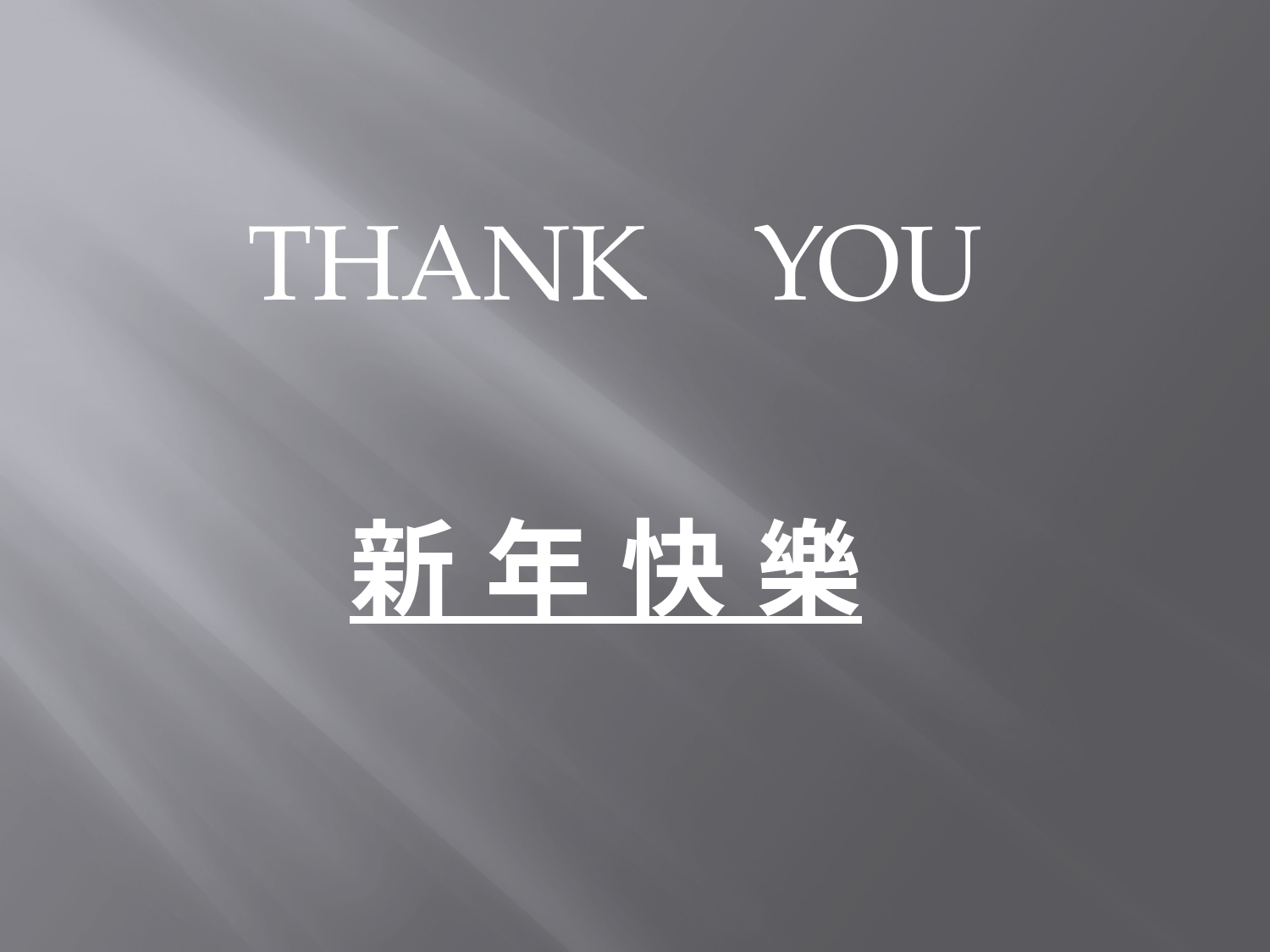

#
THANK    YOU
新 年 快 樂